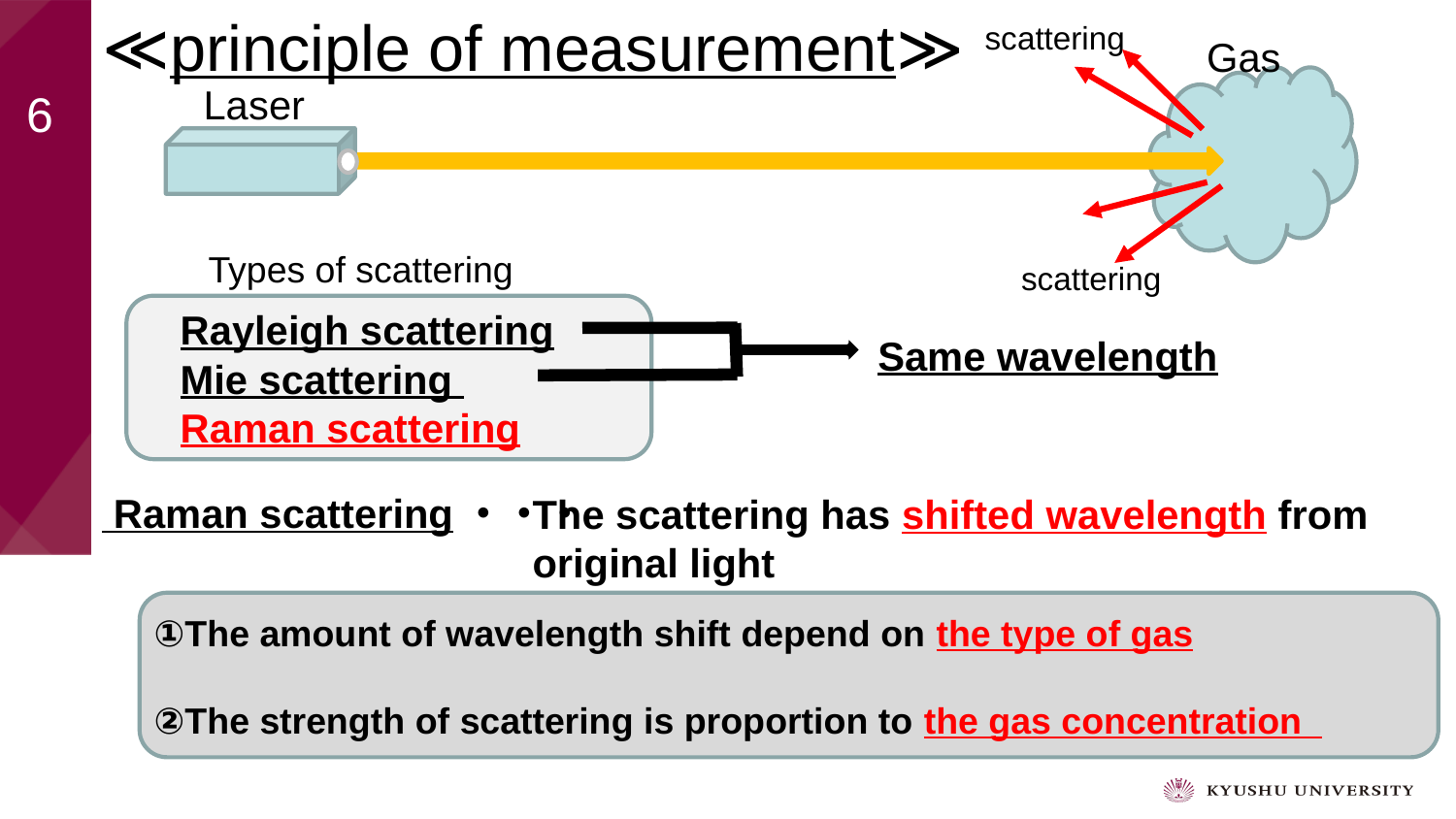

scattering
Gas
# ≪principle of measurement≫

Laser

Types of scattering
scattering

Rayleigh scattering
Mie scattering
Raman scattering
Same wavelength

 Raman scattering・・・
The scattering has shifted wavelength from original light

①The amount of wavelength shift depend on the type of gas

②The strength of scattering is proportion to the gas concentration